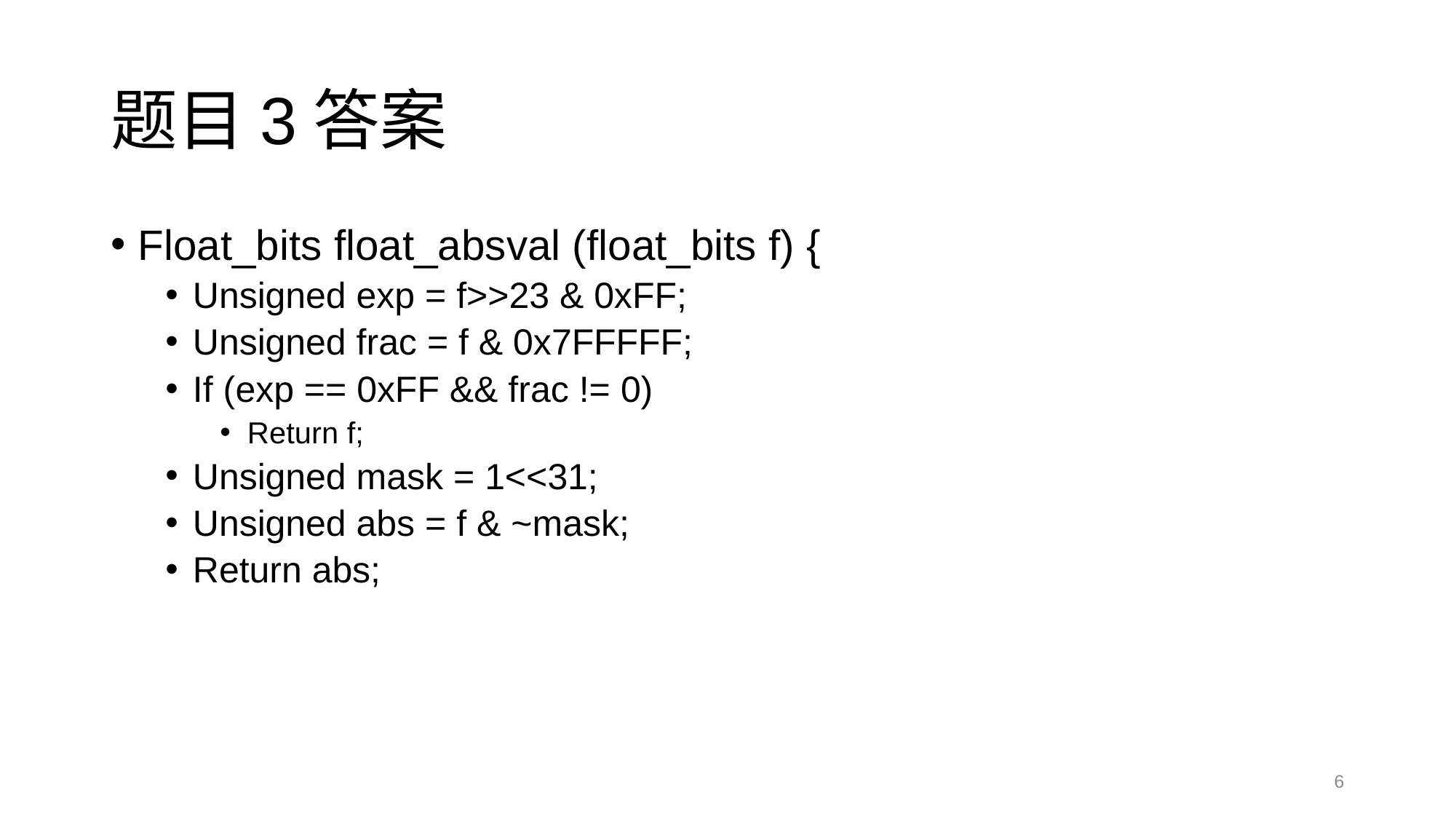

# 题目3答案
Float_bits float_absval (float_bits f) {
Unsigned exp = f>>23 & 0xFF;
Unsigned frac = f & 0x7FFFFF;
If (exp == 0xFF && frac != 0)
Return f;
Unsigned mask = 1<<31;
Unsigned abs = f & ~mask;
Return abs;
6